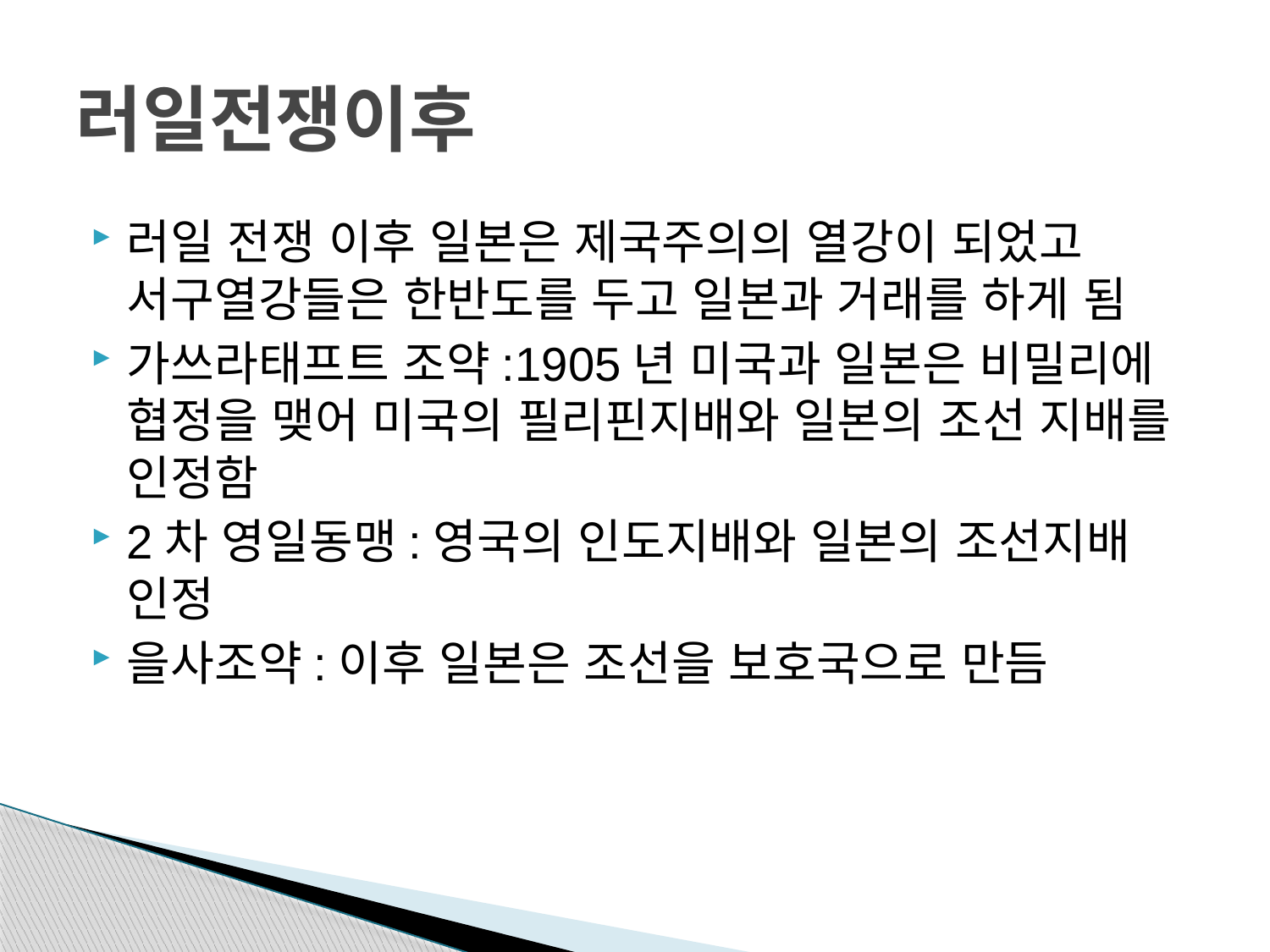

# 러일전쟁이후
러일 전쟁 이후 일본은 제국주의의 열강이 되었고 서구열강들은 한반도를 두고 일본과 거래를 하게 됨
가쓰라태프트 조약:1905년 미국과 일본은 비밀리에 협정을 맺어 미국의 필리핀지배와 일본의 조선 지배를 인정함
2차 영일동맹:영국의 인도지배와 일본의 조선지배 인정
을사조약:이후 일본은 조선을 보호국으로 만듬